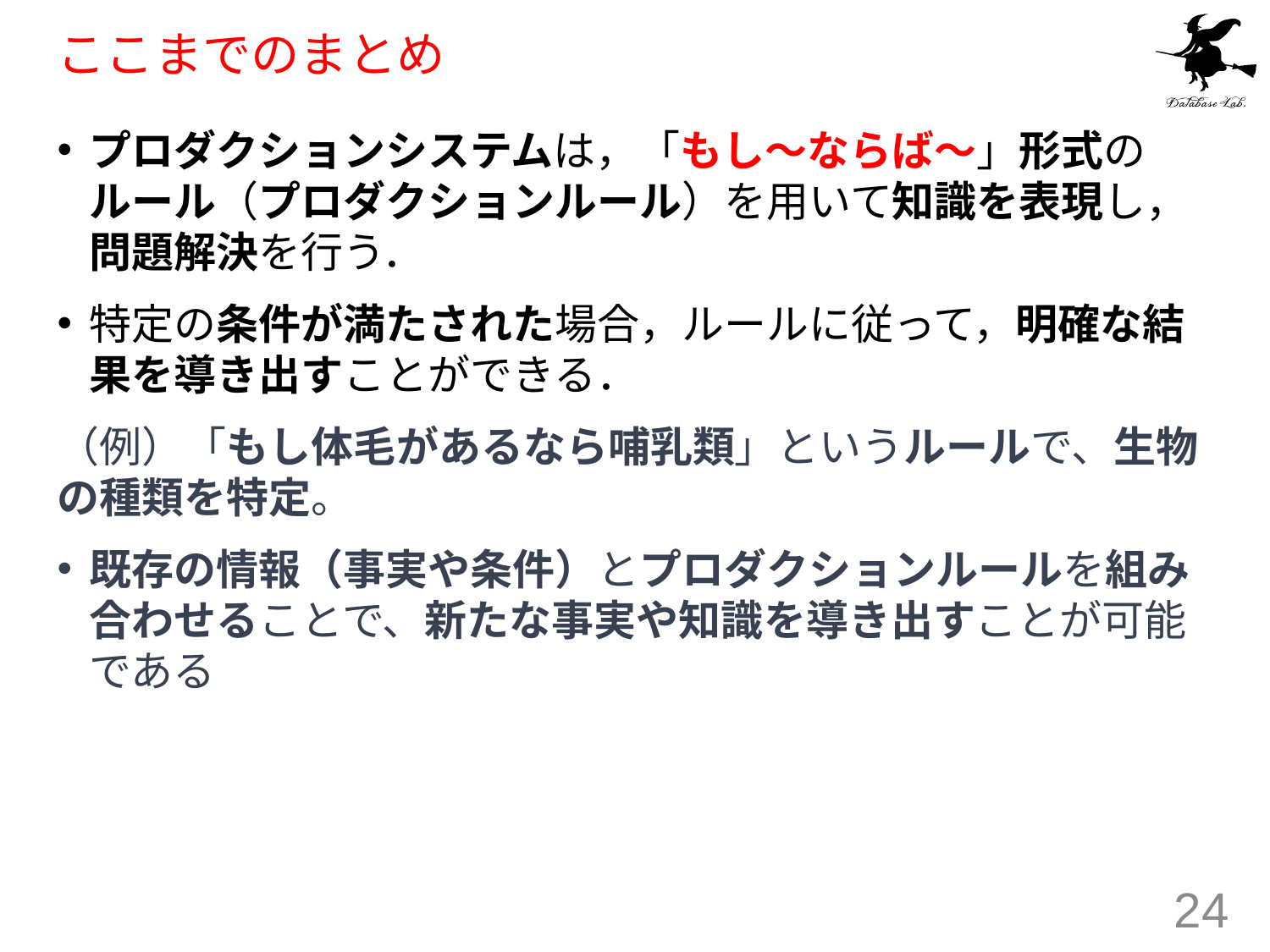

# ここまでのまとめ
プロダクションシステムは，「もし～ならば～」形式のルール（プロダクションルール）を用いて知識を表現し，問題解決を行う．
特定の条件が満たされた場合，ルールに従って，明確な結果を導き出すことができる．
（例）「もし体毛があるなら哺乳類」というルールで、生物の種類を特定。
既存の情報（事実や条件）とプロダクションルールを組み合わせることで、新たな事実や知識を導き出すことが可能である

24